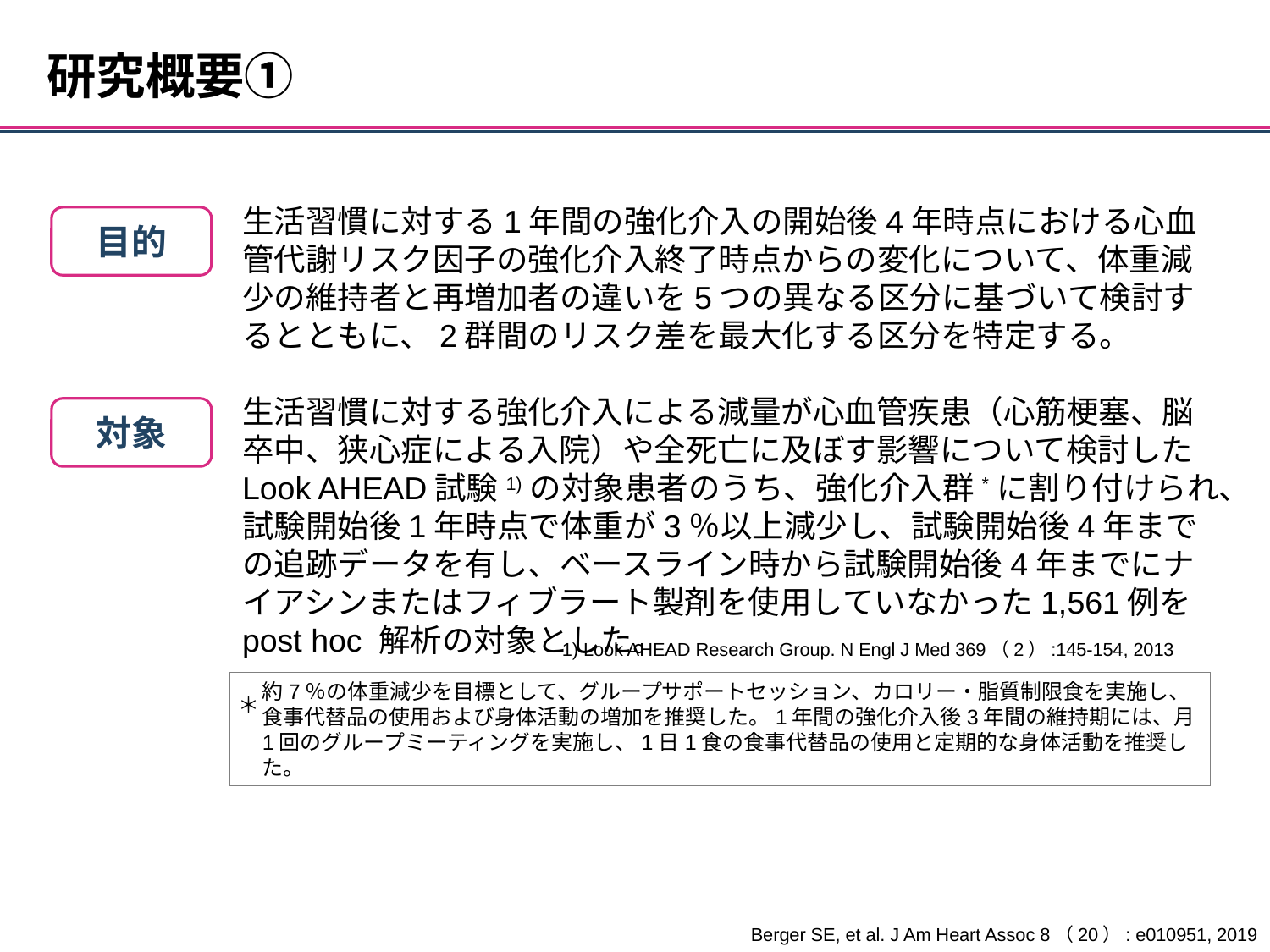

研究概要①
生活習慣に対する1年間の強化介入の開始後4年時点における心血管代謝リスク因子の強化介入終了時点からの変化について、体重減少の維持者と再増加者の違いを5つの異なる区分に基づいて検討するとともに、2群間のリスク差を最大化する区分を特定する。

生活習慣に対する強化介入による減量が心血管疾患（心筋梗塞、脳卒中、狭心症による入院）や全死亡に及ぼす影響について検討したLook AHEAD試験1)の対象患者のうち、強化介入群*に割り付けられ、試験開始後1年時点で体重が3％以上減少し、試験開始後4年までの追跡データを有し、ベースライン時から試験開始後4年までにナイアシンまたはフィブラート製剤を使用していなかった1,561例をpost hoc 解析の対象とした。

目的

対象
1) Look AHEAD Research Group. N Engl J Med 369（2）:145-154, 2013
約7％の体重減少を目標として、グループサポートセッション、カロリー・脂質制限食を実施し、食事代替品の使用および身体活動の増加を推奨した。1年間の強化介入後3年間の維持期には、月1回のグループミーティングを実施し、1日1食の食事代替品の使用と定期的な身体活動を推奨した。
＊
Berger SE, et al. J Am Heart Assoc 8（20）: e010951, 2019